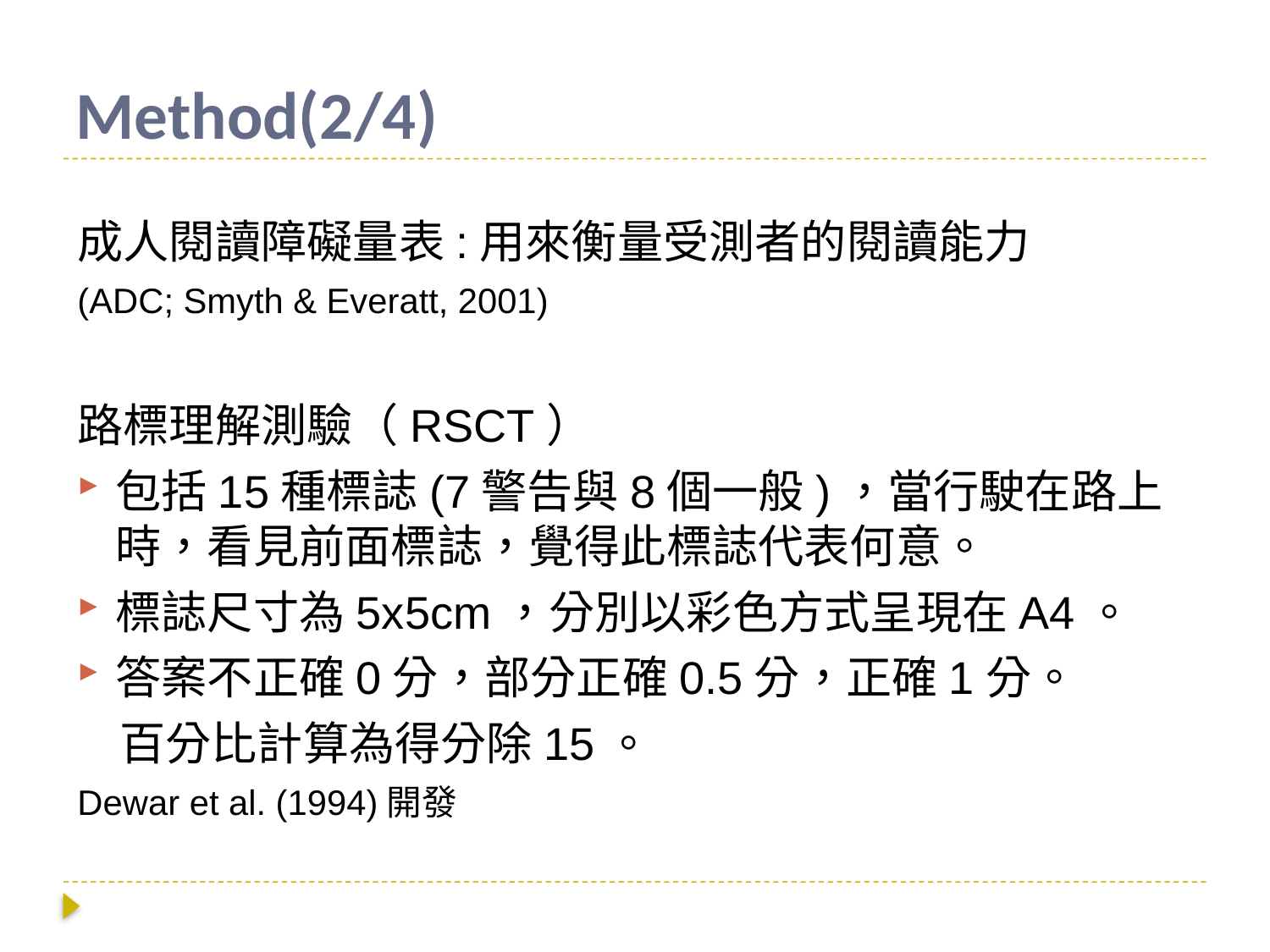

# Method(2/4)
成人閱讀障礙量表:用來衡量受測者的閱讀能力
(ADC; Smyth & Everatt, 2001)

路標理解測驗（RSCT）
包括15種標誌(7警告與8個一般)，當行駛在路上時，看見前面標誌，覺得此標誌代表何意。
標誌尺寸為5x5cm，分別以彩色方式呈現在A4。
答案不正確0分，部分正確0.5分，正確1分。
   百分比計算為得分除15。
Dewar et al. (1994)開發